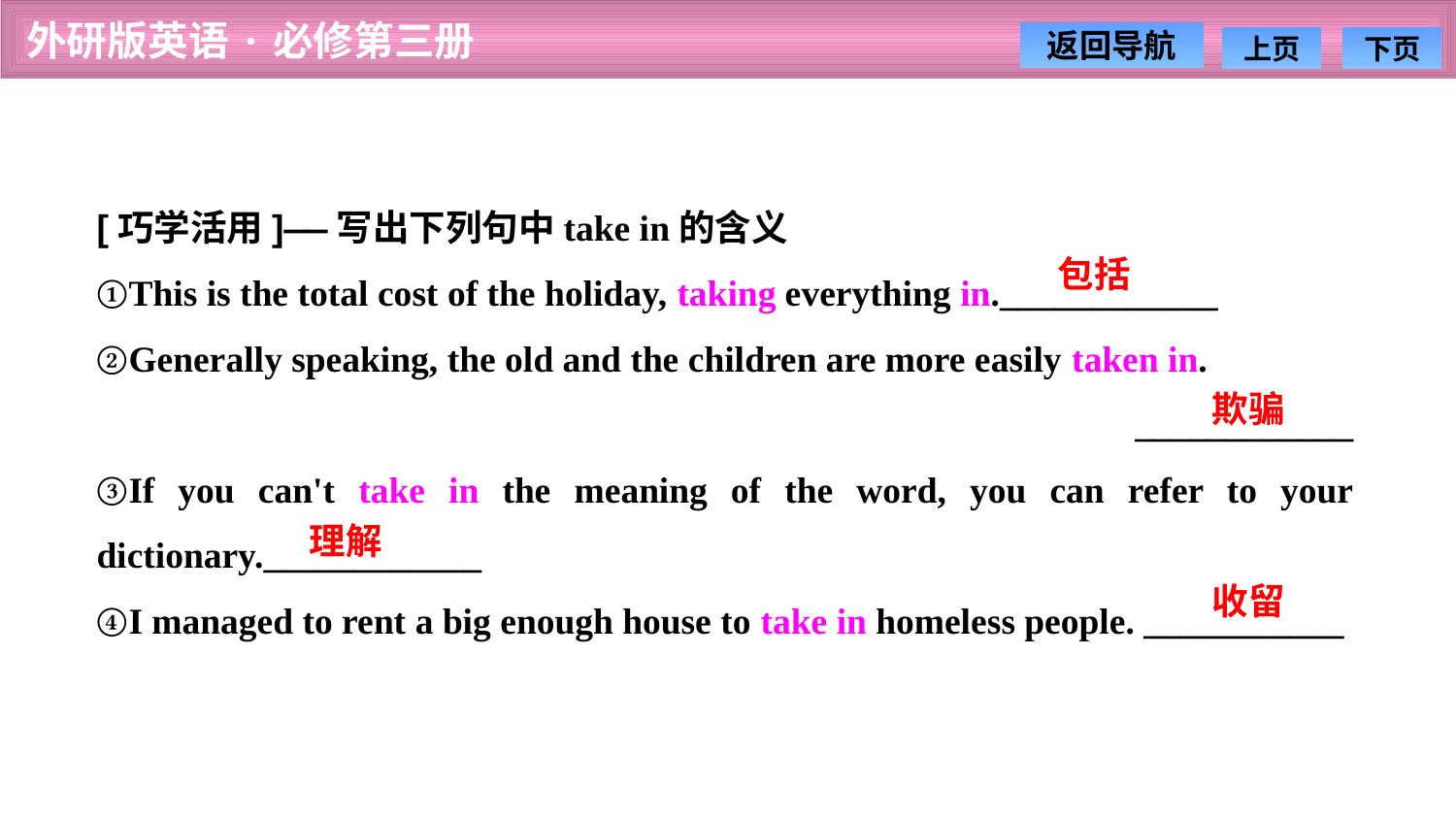

[巧学活用]——写出下列句中take in的含义
①This is the total cost of the holiday, taking everything in.____________
②Generally speaking, the old and the children are more easily taken in.
____________
③If you can't take in the meaning of the word, you can refer to your dictionary.____________
④I managed to rent a big enough house to take in homeless people. ___________
包括
欺骗
理解
收留